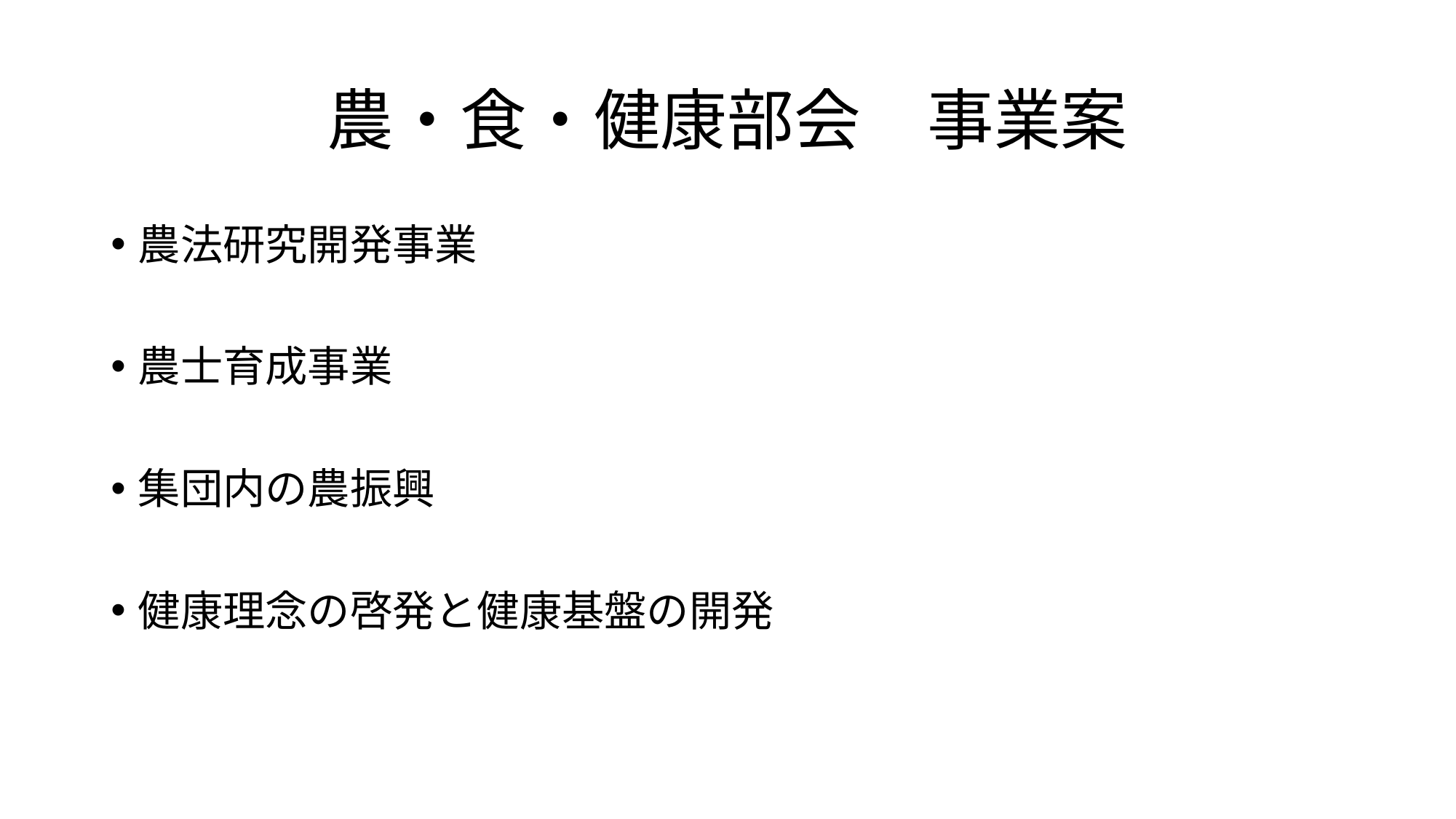

# 農・食・健康部会　事業案
農法研究開発事業

農士育成事業

集団内の農振興

健康理念の啓発と健康基盤の開発